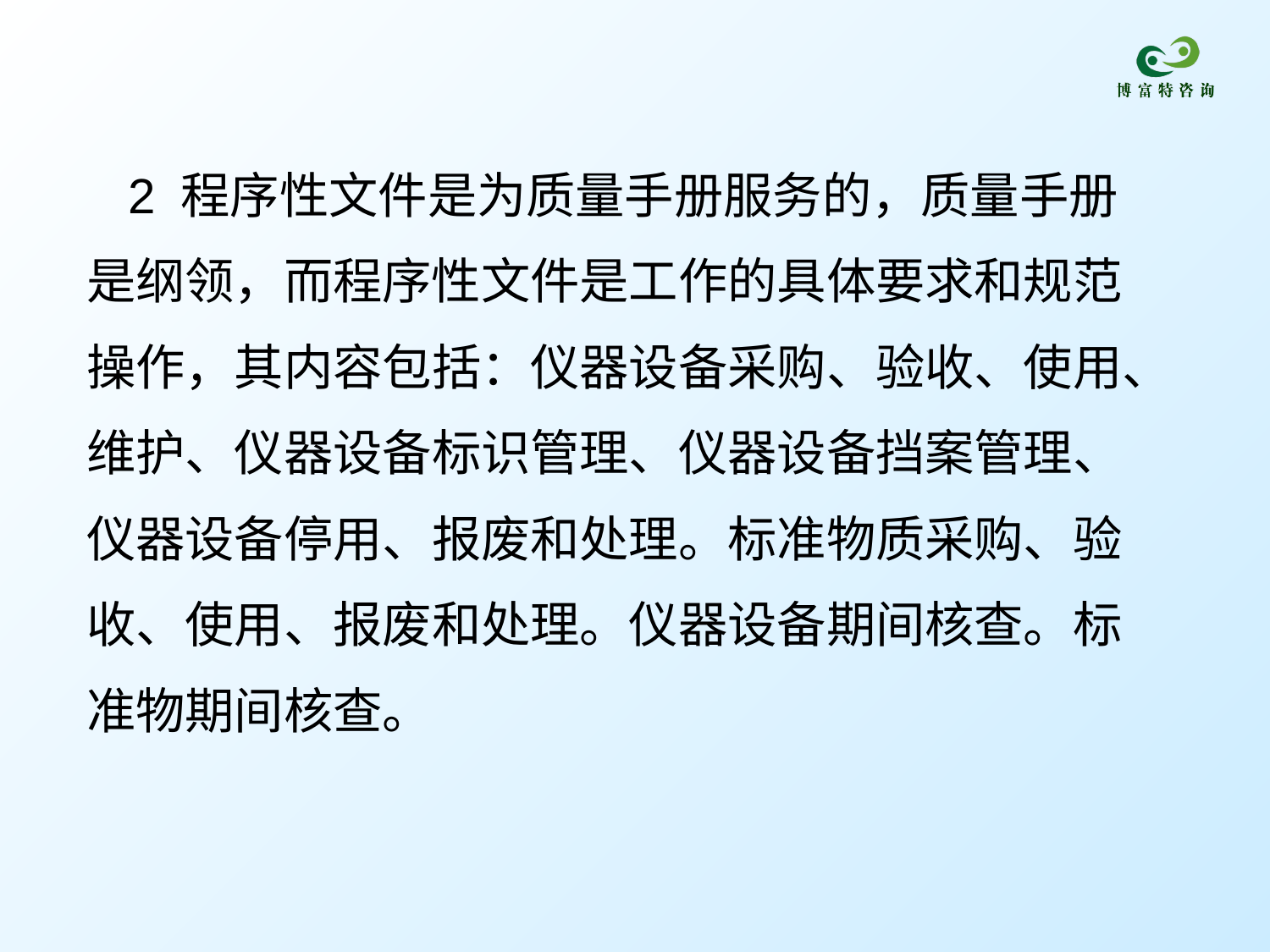

2 程序性文件是为质量手册服务的，质量手册是纲领，而程序性文件是工作的具体要求和规范操作，其内容包括：仪器设备采购、验收、使用、维护、仪器设备标识管理、仪器设备挡案管理、仪器设备停用、报废和处理。标准物质采购、验收、使用、报废和处理。仪器设备期间核查。标准物期间核查。